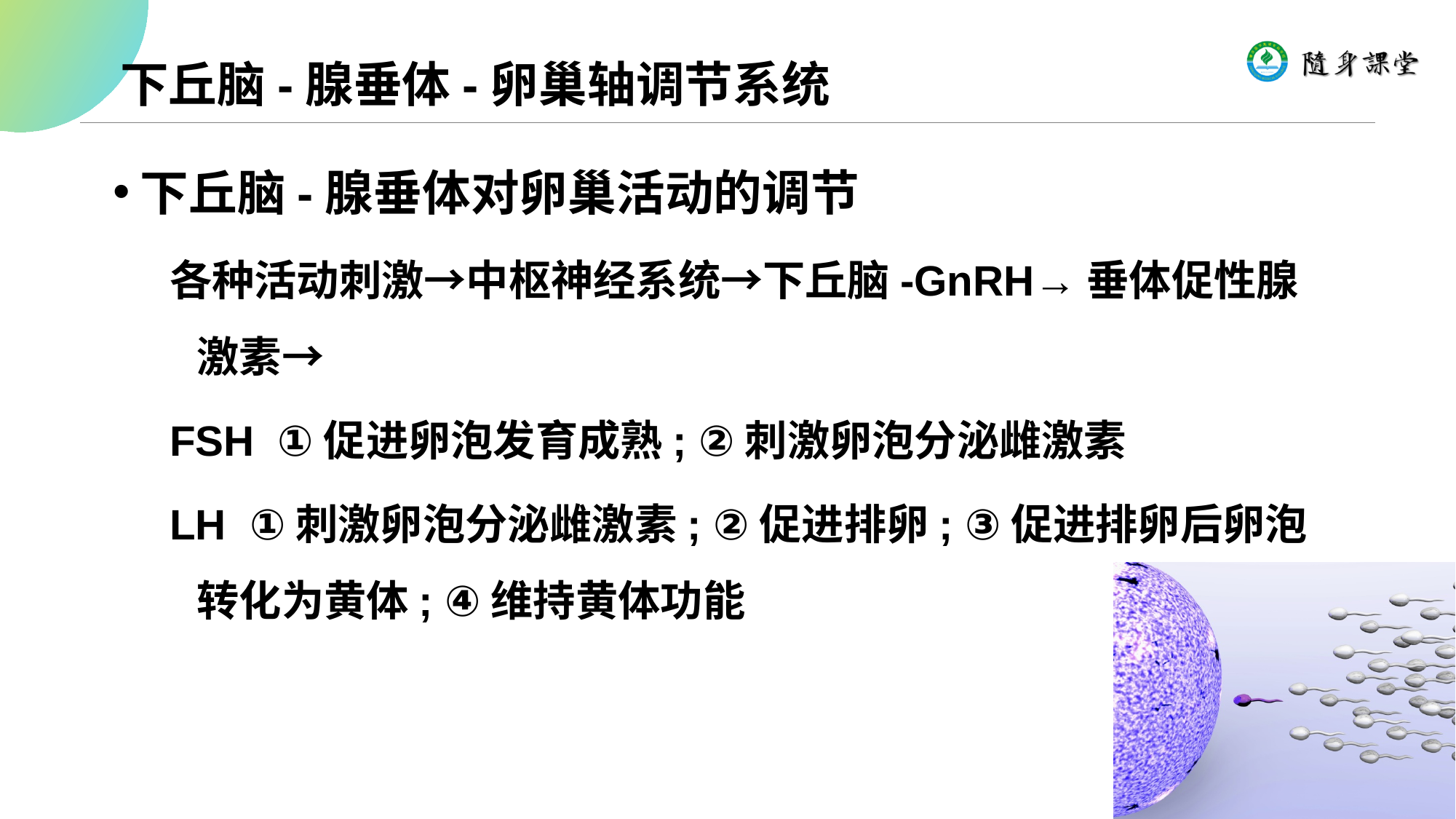

# 下丘脑-腺垂体-卵巢轴调节系统
下丘脑-腺垂体对卵巢活动的调节
各种活动刺激→中枢神经系统→下丘脑-GnRH→垂体促性腺激素→
FSH  ①促进卵泡发育成熟; ②刺激卵泡分泌雌激素
LH  ①刺激卵泡分泌雌激素; ②促进排卵; ③促进排卵后卵泡转化为黄体; ④维持黄体功能